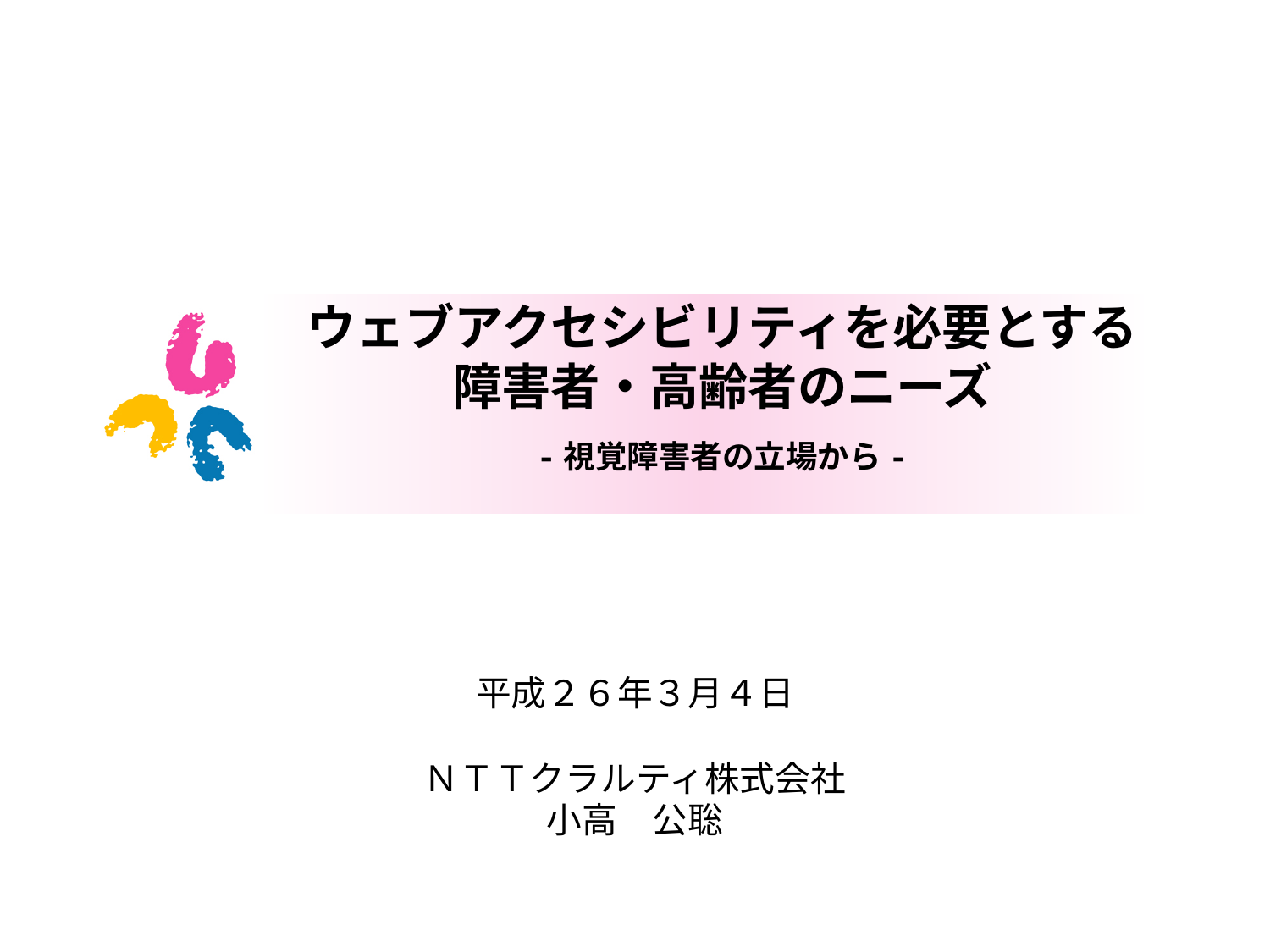

ウェブアクセシビリティを必要とする障害者・高齢者のニーズ
-視覚障害者の立場から-
平成２６年３月４日

ＮＴＴクラルティ株式会社
小高　公聡